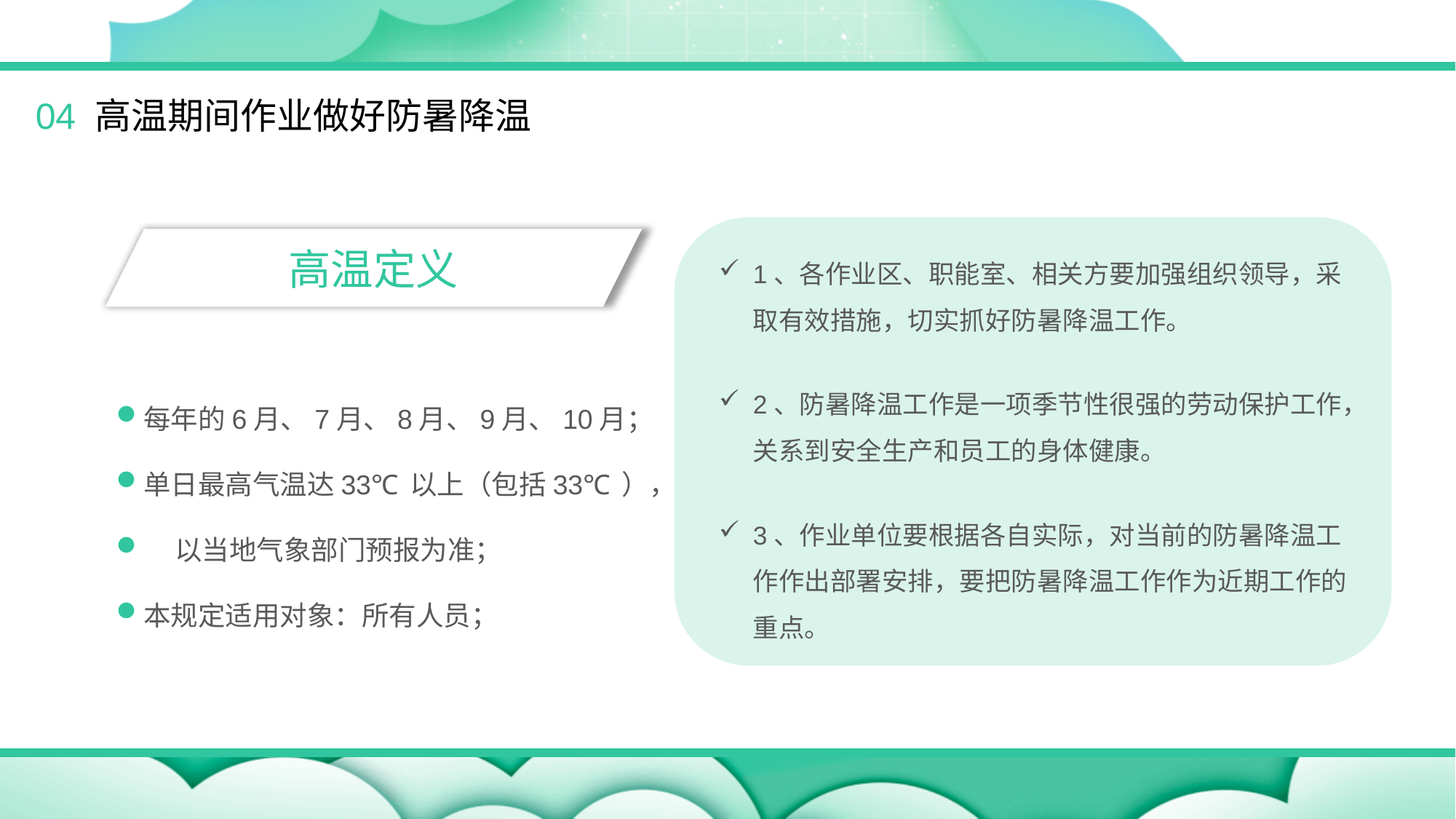

04 高温期间作业做好防暑降温

1、各作业区、职能室、相关方要加强组织领导，采取有效措施，切实抓好防暑降温工作。
2、防暑降温工作是一项季节性很强的劳动保护工作，关系到安全生产和员工的身体健康。
3、作业单位要根据各自实际，对当前的防暑降温工作作出部署安排，要把防暑降温工作作为近期工作的重点。
高温定义
每年的6月、7月、8月、9月、10月；
单日最高气温达33℃以上（包括33℃），
    以当地气象部门预报为准；
本规定适用对象：所有人员；